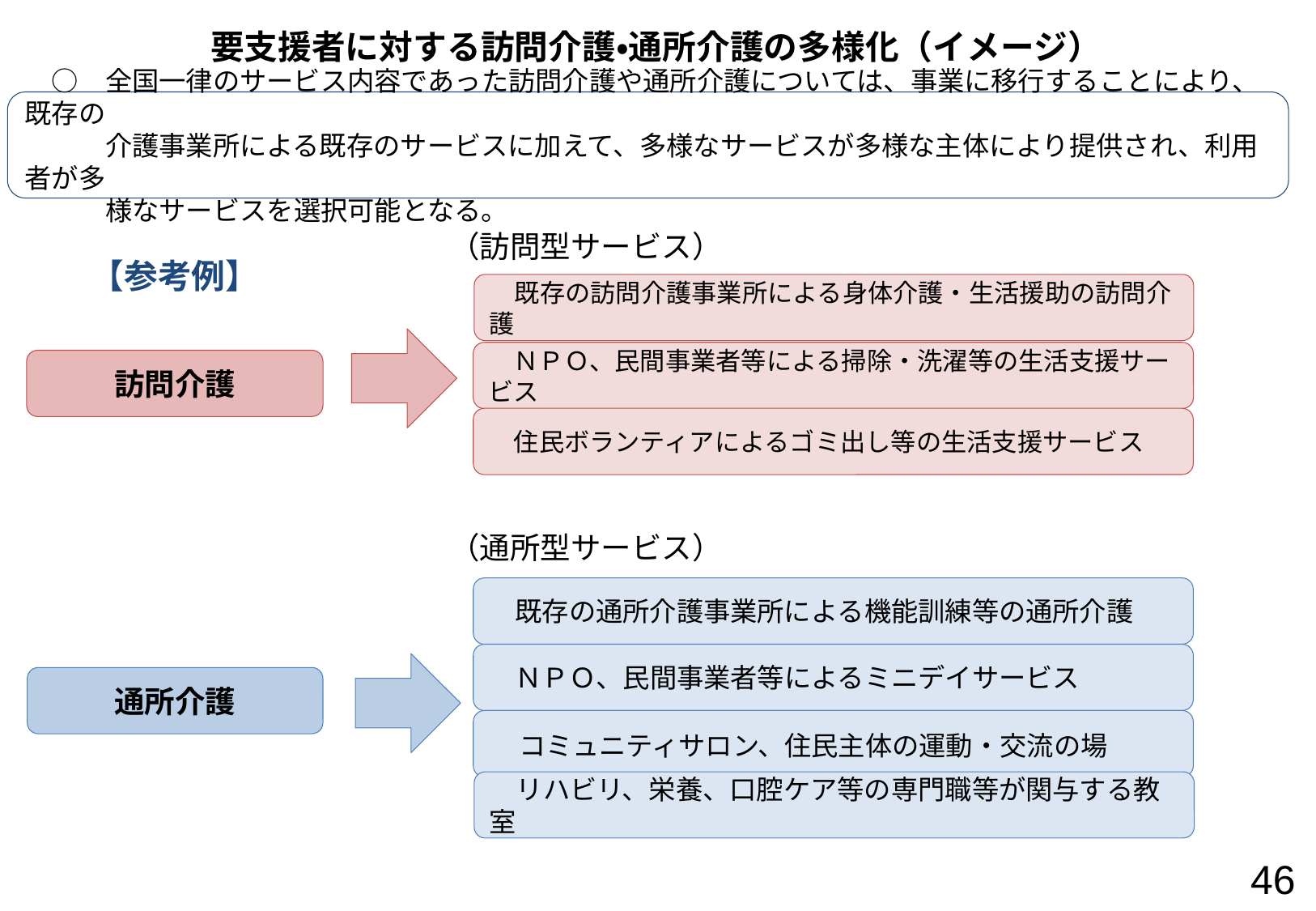

要支援者に対する訪問介護・通所介護の多様化（イメージ）
　○　全国一律のサービス内容であった訪問介護や通所介護については、事業に移行することにより、既存の
　　　介護事業所による既存のサービスに加えて、多様なサービスが多様な主体により提供され、利用者が多
　　　様なサービスを選択可能となる。
（訪問型サービス）
【参考例】
　既存の訪問介護事業所による身体介護・生活援助の訪問介護

　ＮＰＯ、民間事業者等による掃除・洗濯等の生活支援サービス
訪問介護
　住民ボランティアによるゴミ出し等の生活支援サービス
（通所型サービス）
　既存の通所介護事業所による機能訓練等の通所介護
　ＮＰＯ、民間事業者等によるミニデイサービス

通所介護
　コミュニティサロン、住民主体の運動・交流の場
　リハビリ、栄養、口腔ケア等の専門職等が関与する教室
46